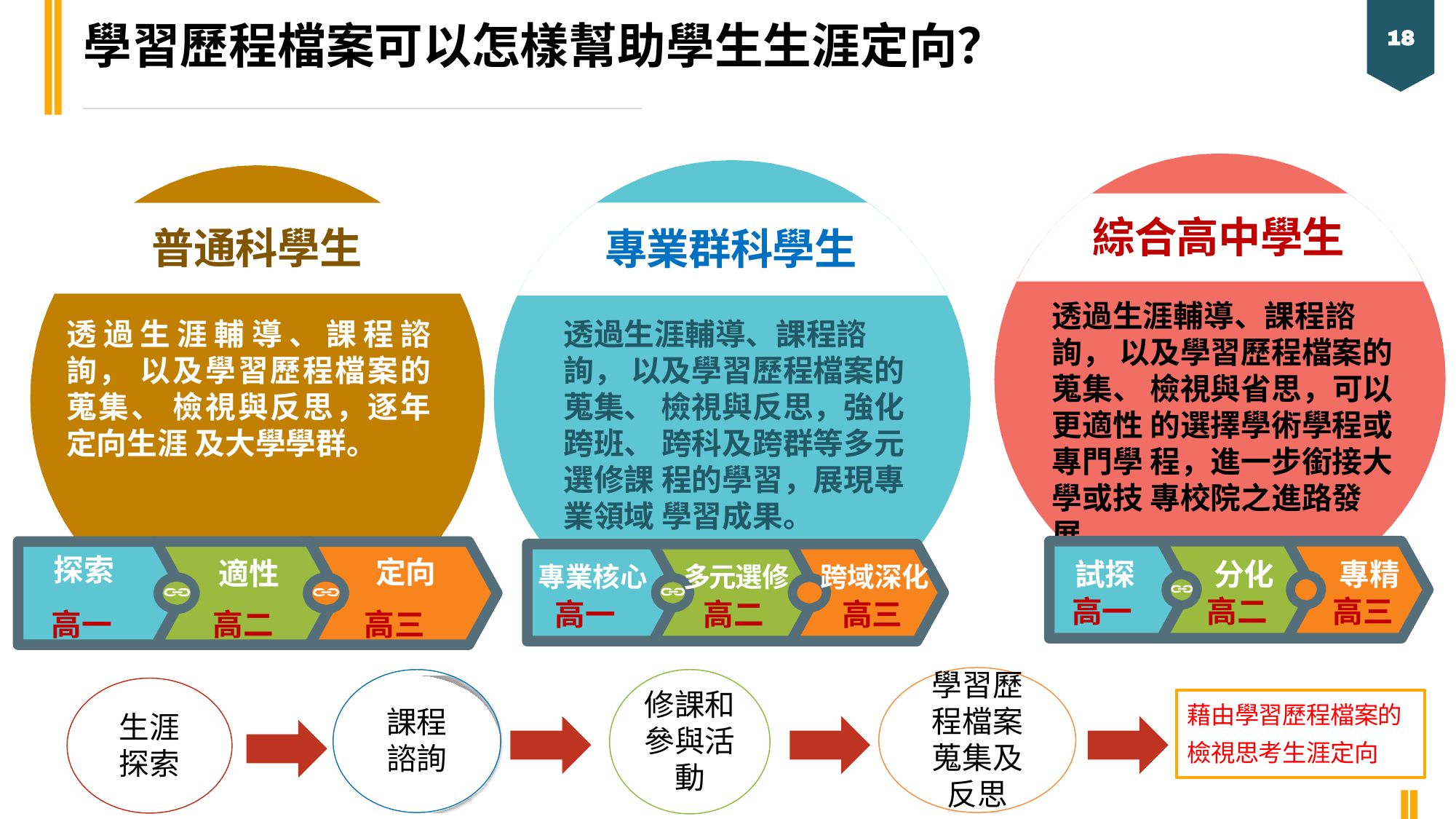

學習歷程檔案可以怎樣幫助學生生涯定向？
18

綜合高中學生

透過生涯輔導、課程諮詢， 以及學習歷程檔案的蒐集、 檢視與省思，可以更適性 的選擇學術學程或專門學 程，進一步銜接大學或技 專校院之進路發展。
普通科學生
專業群科學生
透過生涯輔導、課程諮詢， 以及學習歷程檔案的蒐集、 檢視與反思，逐年定向生涯 及大學學群。
透過生涯輔導、課程諮詢， 以及學習歷程檔案的蒐集、 檢視與反思，強化跨班、 跨科及跨群等多元選修課 程的學習，展現專業領域 學習成果。

探索

高一
定向

高三
適性

高二
試探
高一
分化
高二
專精
高三
專業核心	多元選修	跨域深化
高一	高二	高三

學習歷 程檔案 蒐集及 反思

修課和 參與活 動

藉由學習歷程檔案的 檢視思考生涯定向
課程 諮詢
生涯 探索